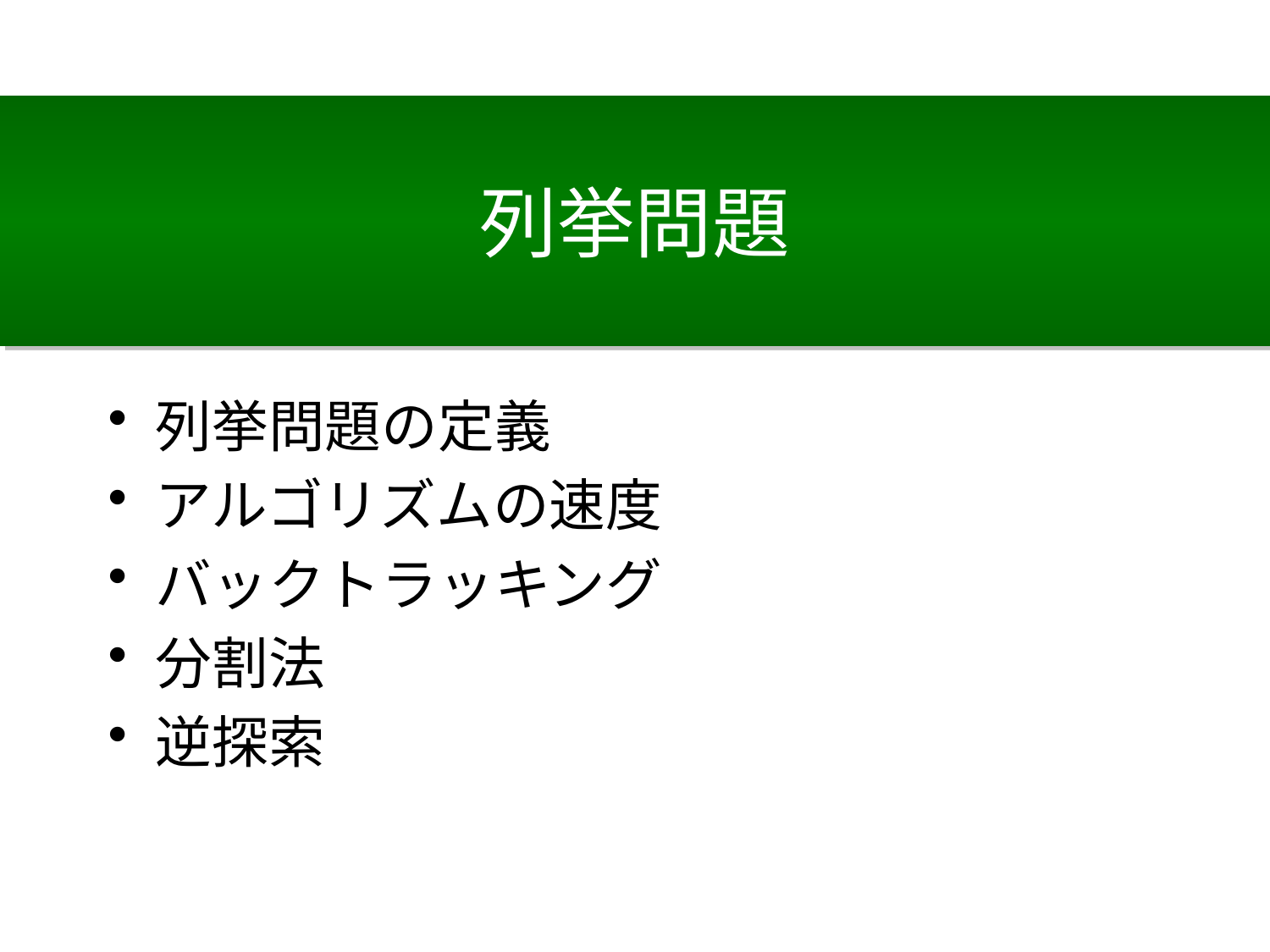

# 列挙問題
列挙問題の定義
アルゴリズムの速度
バックトラッキング
分割法
逆探索